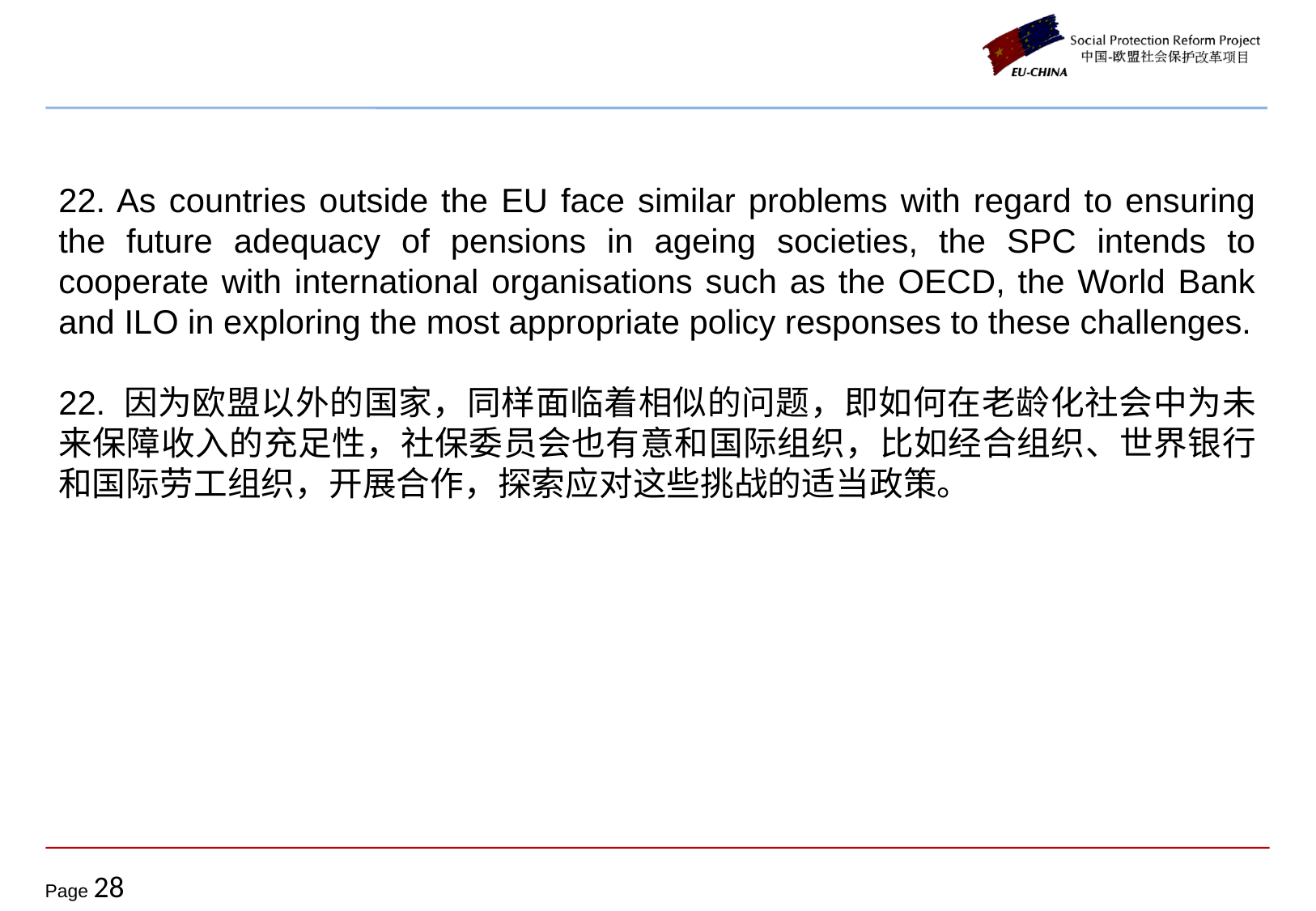

22. As countries outside the EU face similar problems with regard to ensuring the future adequacy of pensions in ageing societies, the SPC intends to cooperate with international organisations such as the OECD, the World Bank and ILO in exploring the most appropriate policy responses to these challenges.

22. 因为欧盟以外的国家，同样面临着相似的问题，即如何在老龄化社会中为未来保障收入的充足性，社保委员会也有意和国际组织，比如经合组织、世界银行和国际劳工组织，开展合作，探索应对这些挑战的适当政策。